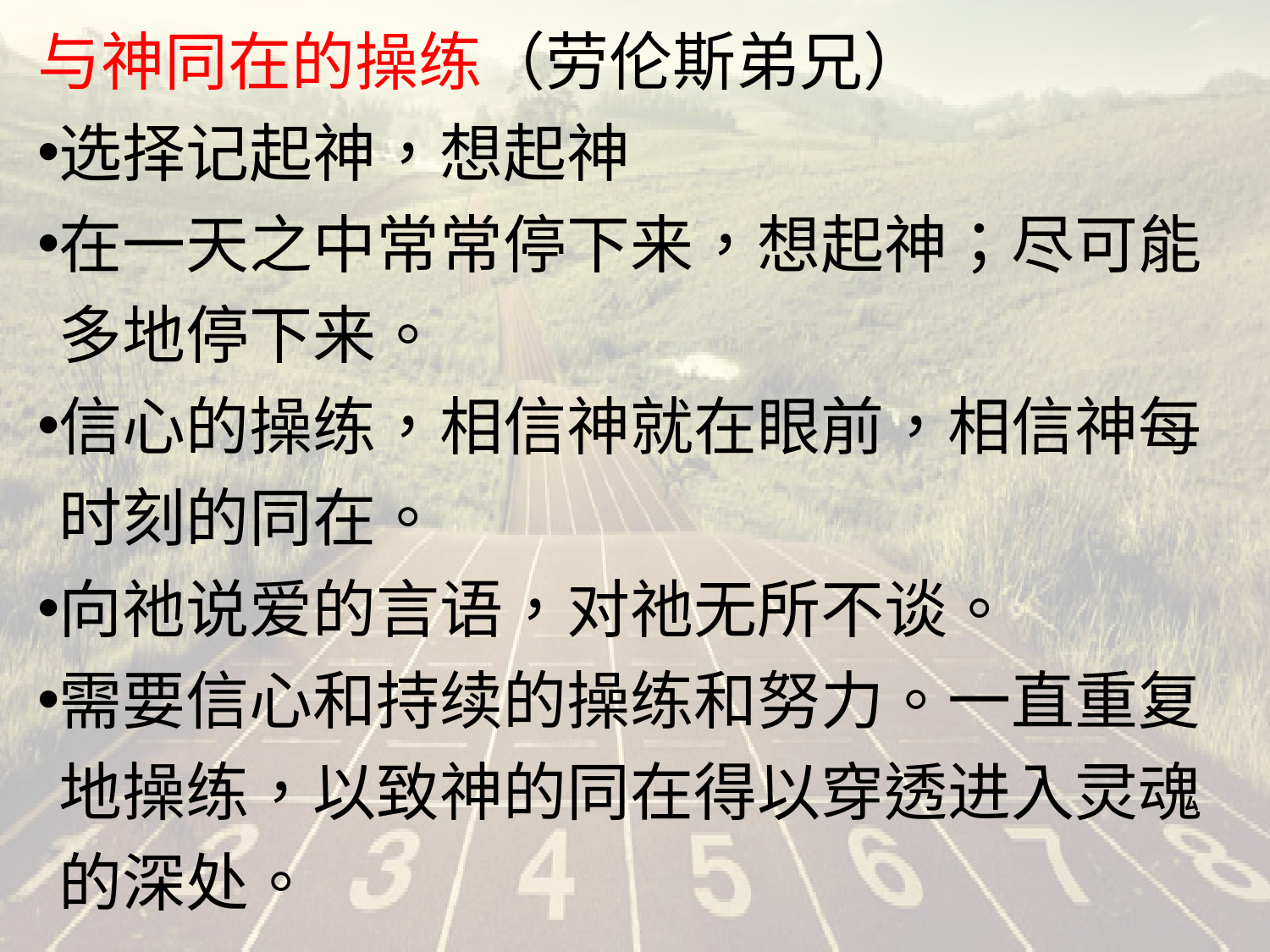

与神同在的操练（劳伦斯弟兄）
选择记起神，想起神
在一天之中常常停下来，想起神；尽可能多地停下来。
信心的操练，相信神就在眼前，相信神每时刻的同在。
向祂说爱的言语，对祂无所不谈。
需要信心和持续的操练和努力。一直重复地操练，以致神的同在得以穿透进入灵魂的深处。
#